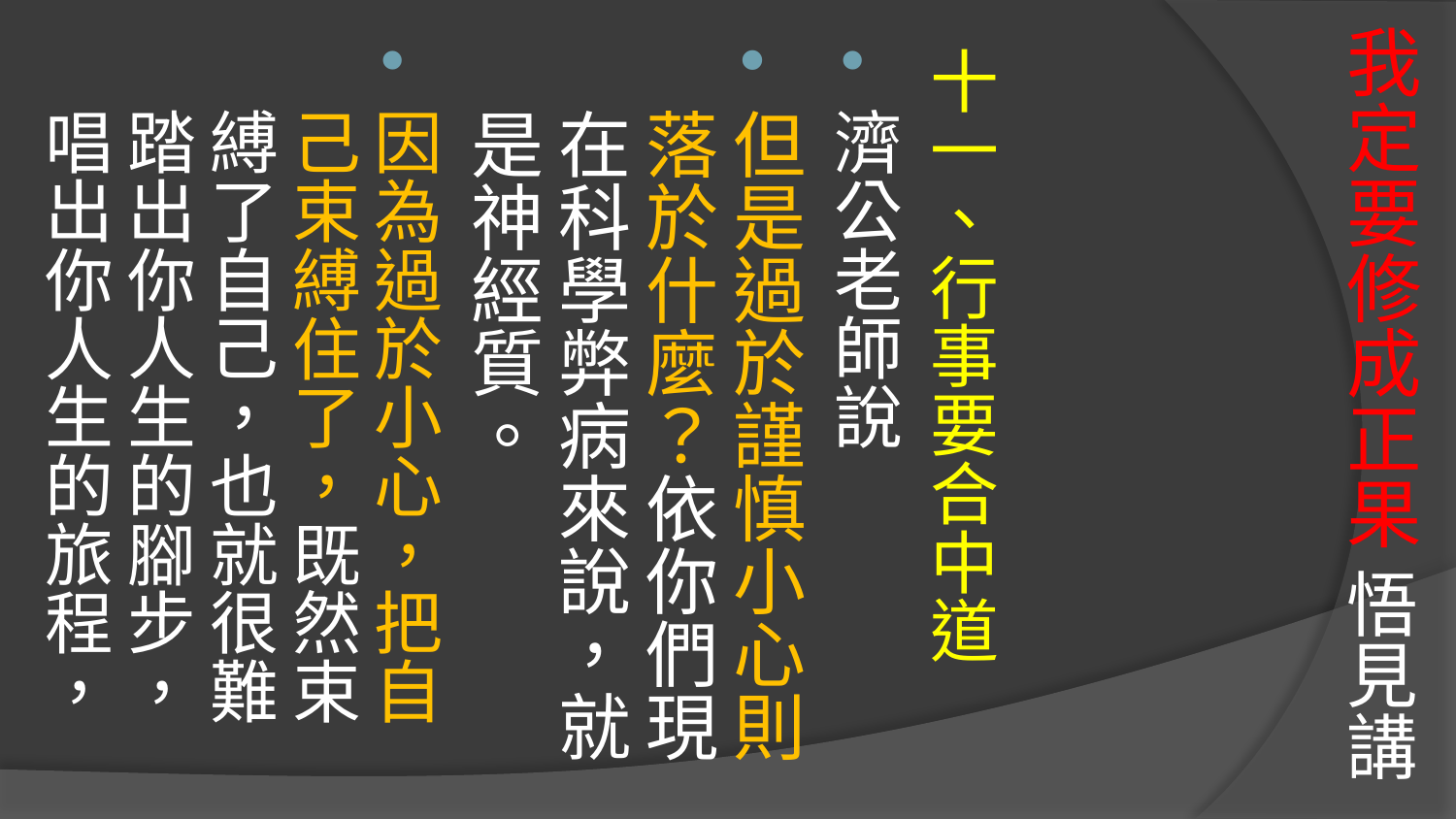

# 我定要修成正果 悟見講
十一、行事要合中道
濟公老師說
但是過於謹慎小心則落於什麼？依你們現在科學弊病來說，就是神經質。
因為過於小心，把自己束縛住了，既然束縛了自己，也就很難踏出你人生的腳步，唱出你人生的旅程，